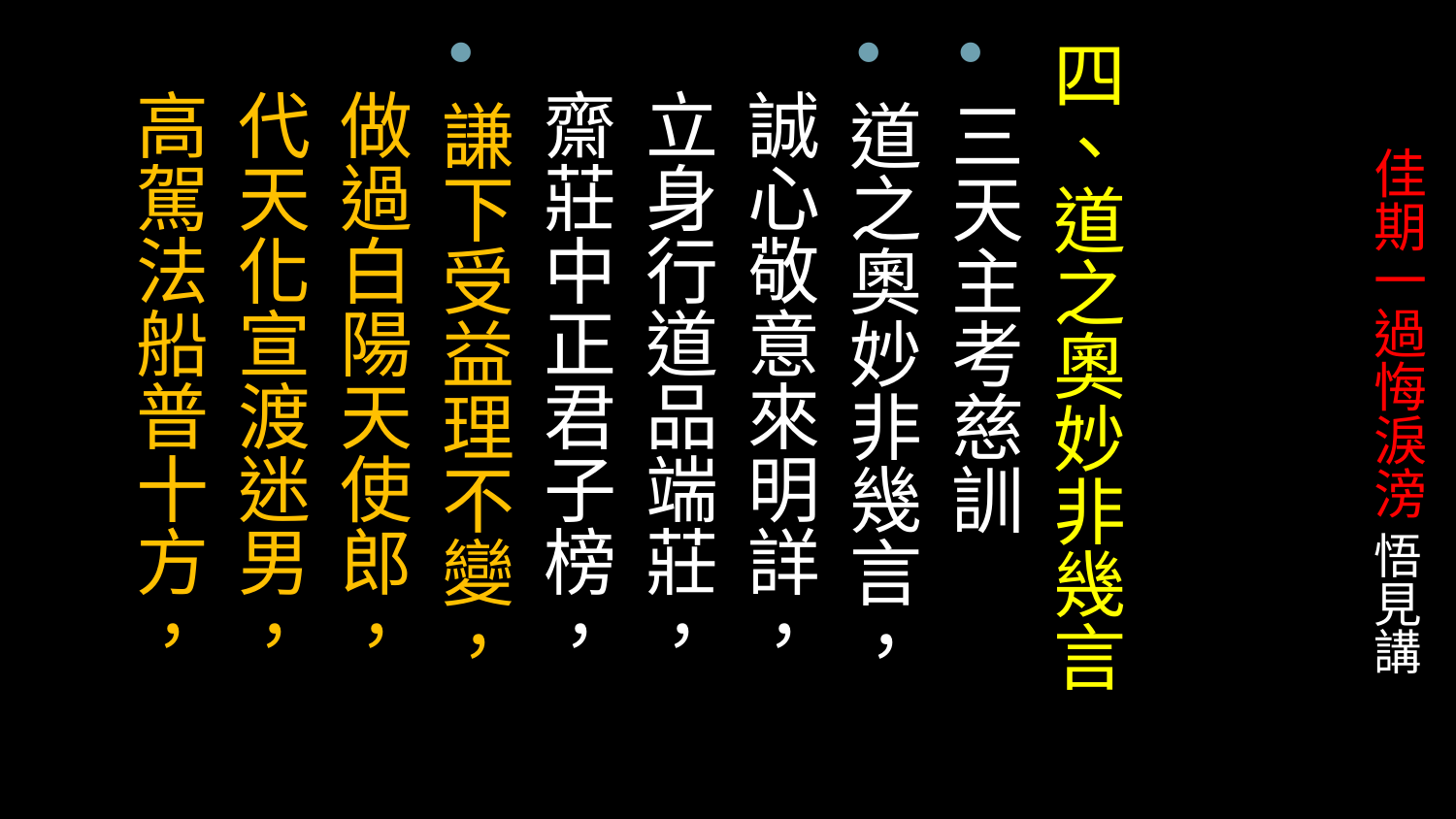

四、道之奧妙非幾言
三天主考慈訓
道之奧妙非幾言，
  誠心敬意來明詳，
  立身行道品端莊，
  齋莊中正君子榜，
謙下受益理不變，
  做過白陽天使郎，
  代天化宣渡迷男，
  高駕法船普十方，

# 佳期一過悔淚滂 悟見講